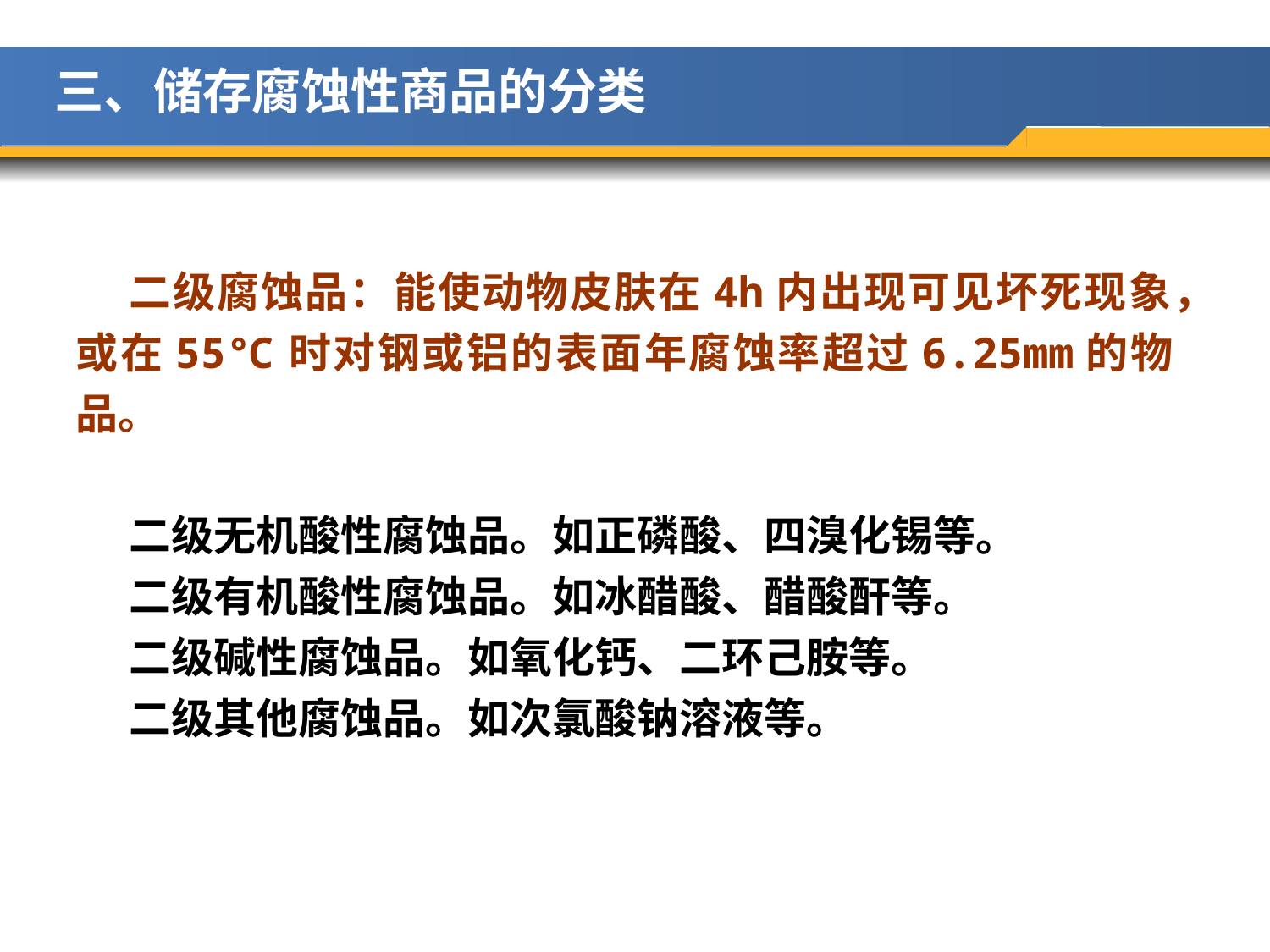

三、储存腐蚀性商品的分类

二级腐蚀品：能使动物皮肤在4h内出现可见坏死现象，或在55℃时对钢或铝的表面年腐蚀率超过6.25mm的物品。

二级无机酸性腐蚀品。如正磷酸、四溴化锡等。
二级有机酸性腐蚀品。如冰醋酸、醋酸酐等。
二级碱性腐蚀品。如氧化钙、二环己胺等。
二级其他腐蚀品。如次氯酸钠溶液等。